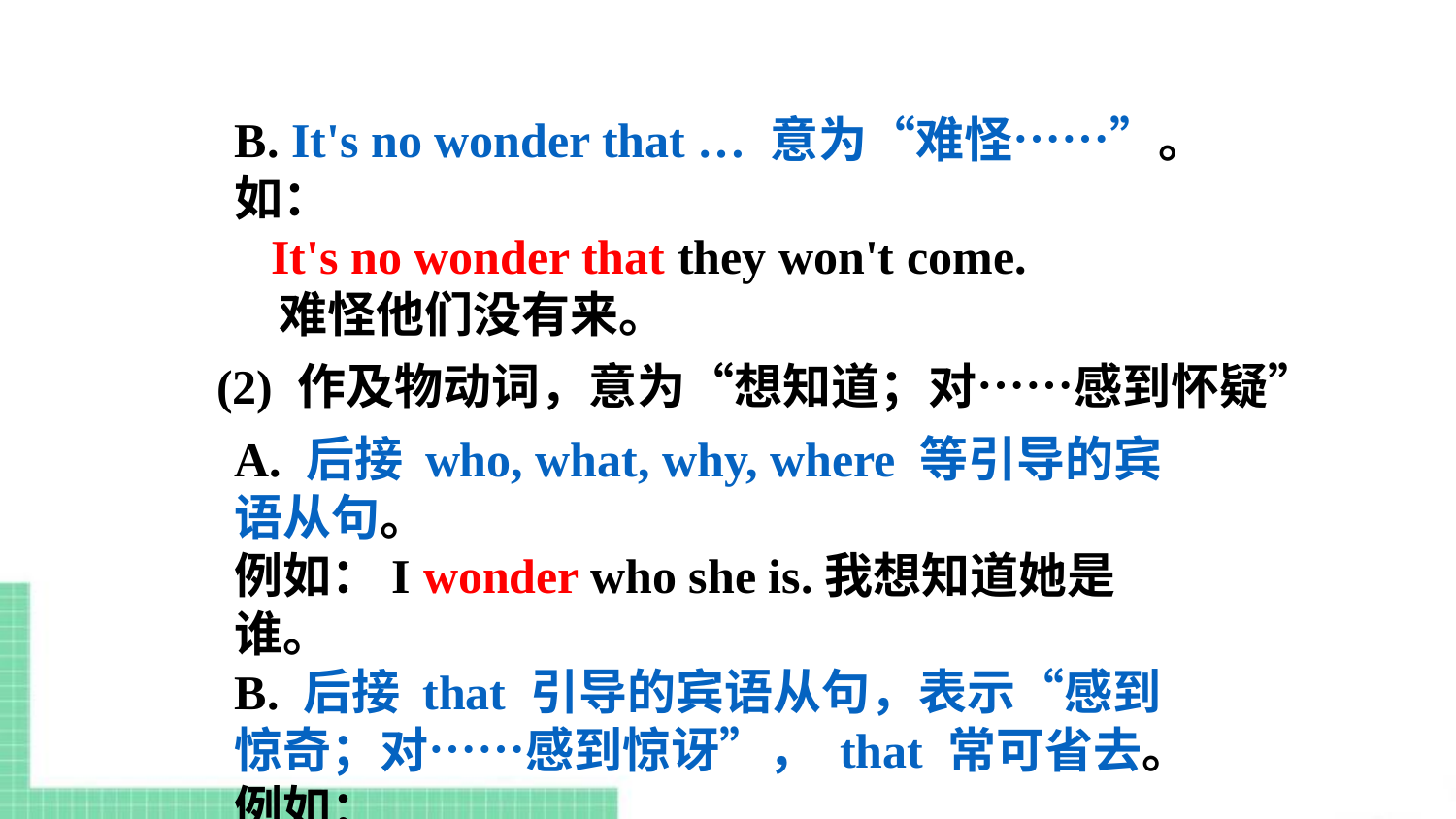

B. It's no wonder that … 意为“难怪……”。如：
   It's no wonder that they won't come.
   难怪他们没有来。
(2) 作及物动词，意为“想知道；对……感到怀疑”
A. 后接 who, what, why, where 等引导的宾语从句。
例如：I wonder who she is.我想知道她是谁。
B. 后接 that 引导的宾语从句，表示“感到惊奇；对……感到惊讶”， that 常可省去。例如：